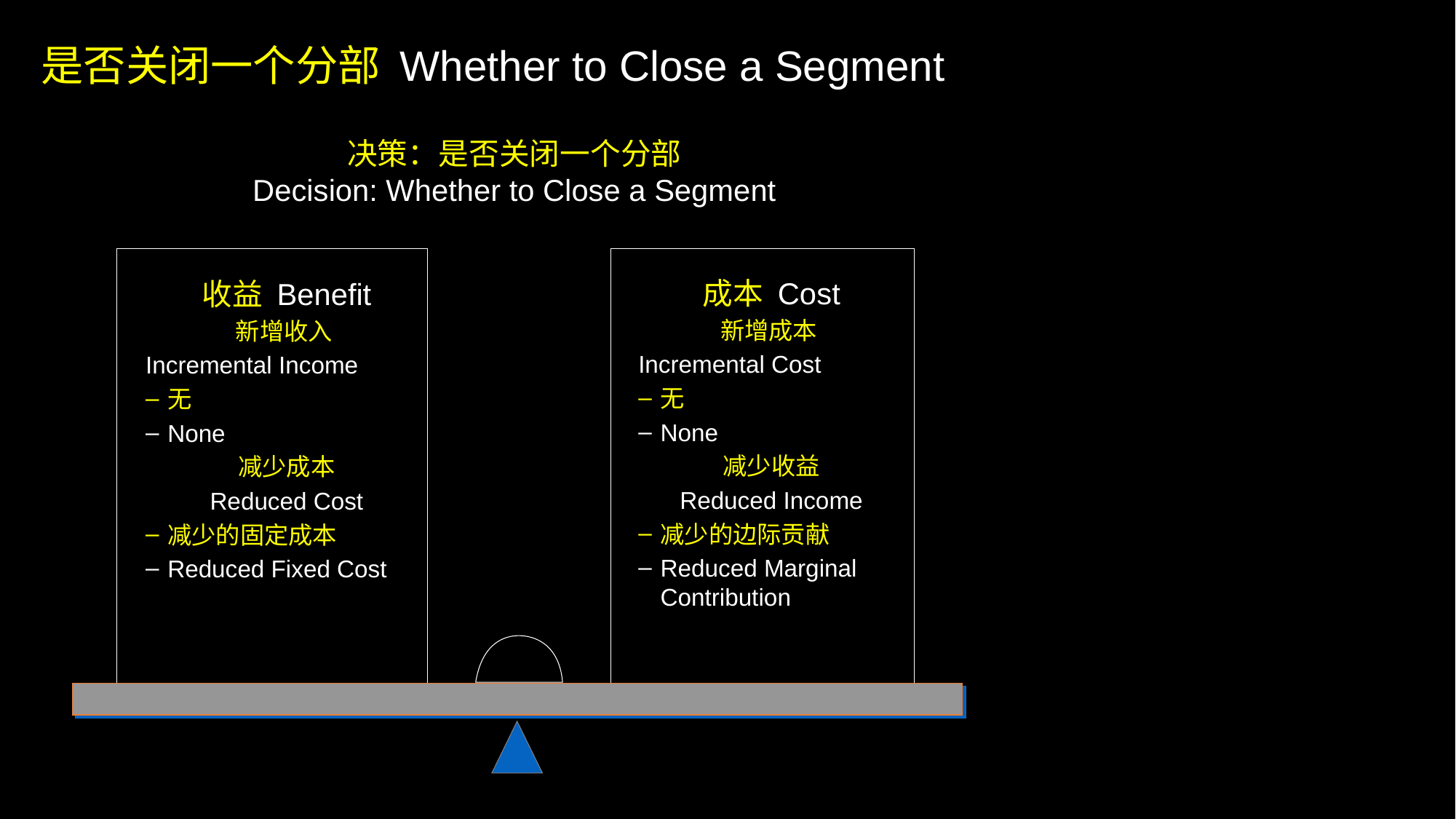

是否关闭一个分部 Whether to Close a Segment
决策：是否关闭一个分部
Decision: Whether to Close a Segment

收益 Benefit
新增收入
Incremental Income
无
None
减少成本
Reduced Cost
减少的固定成本
Reduced Fixed Cost

成本 Cost
新增成本
Incremental Cost
无
None
减少收益
Reduced Income
减少的边际贡献
Reduced Marginal Contribution